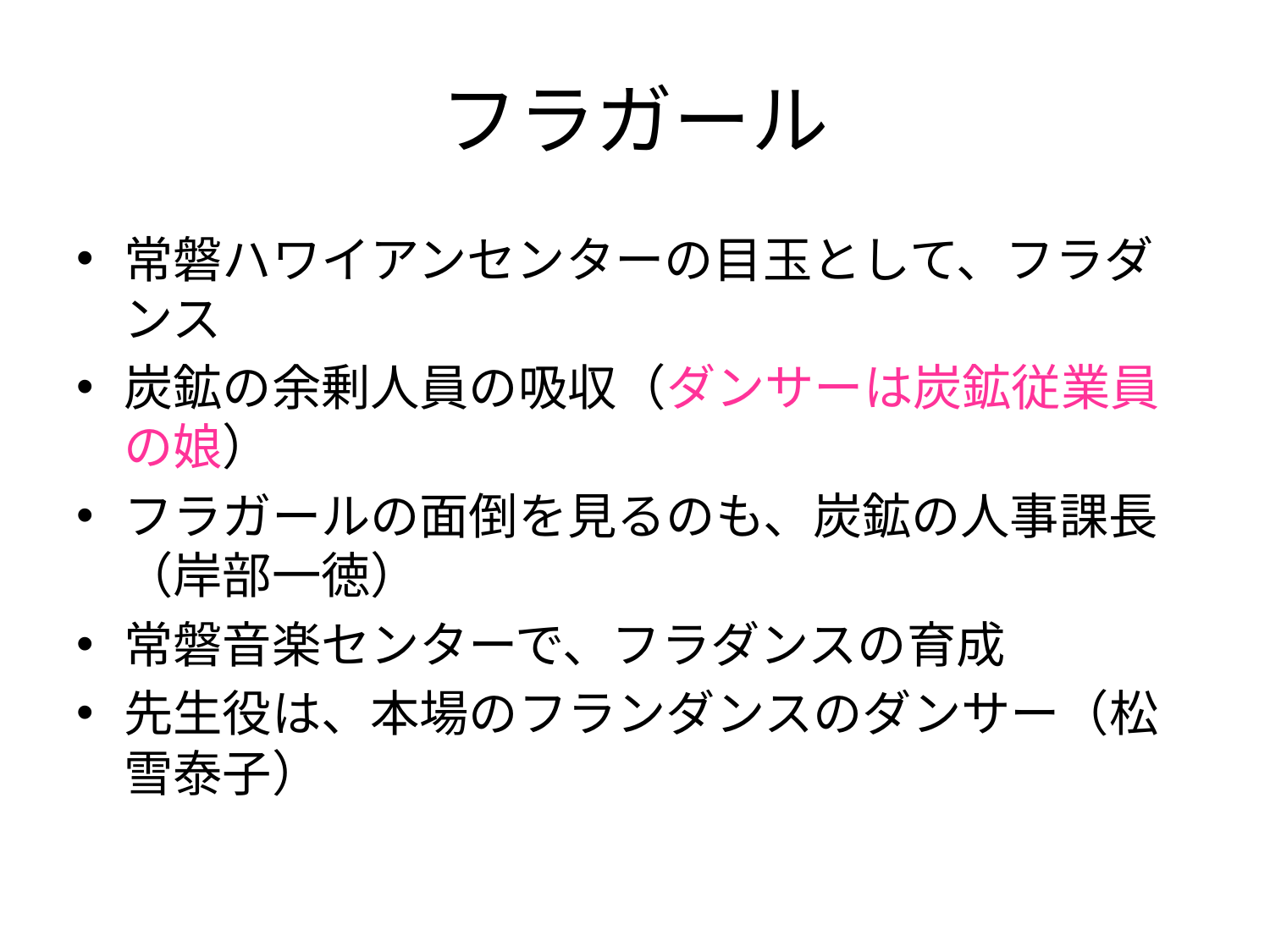

# フラガール
常磐ハワイアンセンターの目玉として、フラダンス
炭鉱の余剰人員の吸収（ダンサーは炭鉱従業員の娘）
フラガールの面倒を見るのも、炭鉱の人事課長（岸部一徳）
常磐音楽センターで、フラダンスの育成
先生役は、本場のフランダンスのダンサー（松雪泰子）